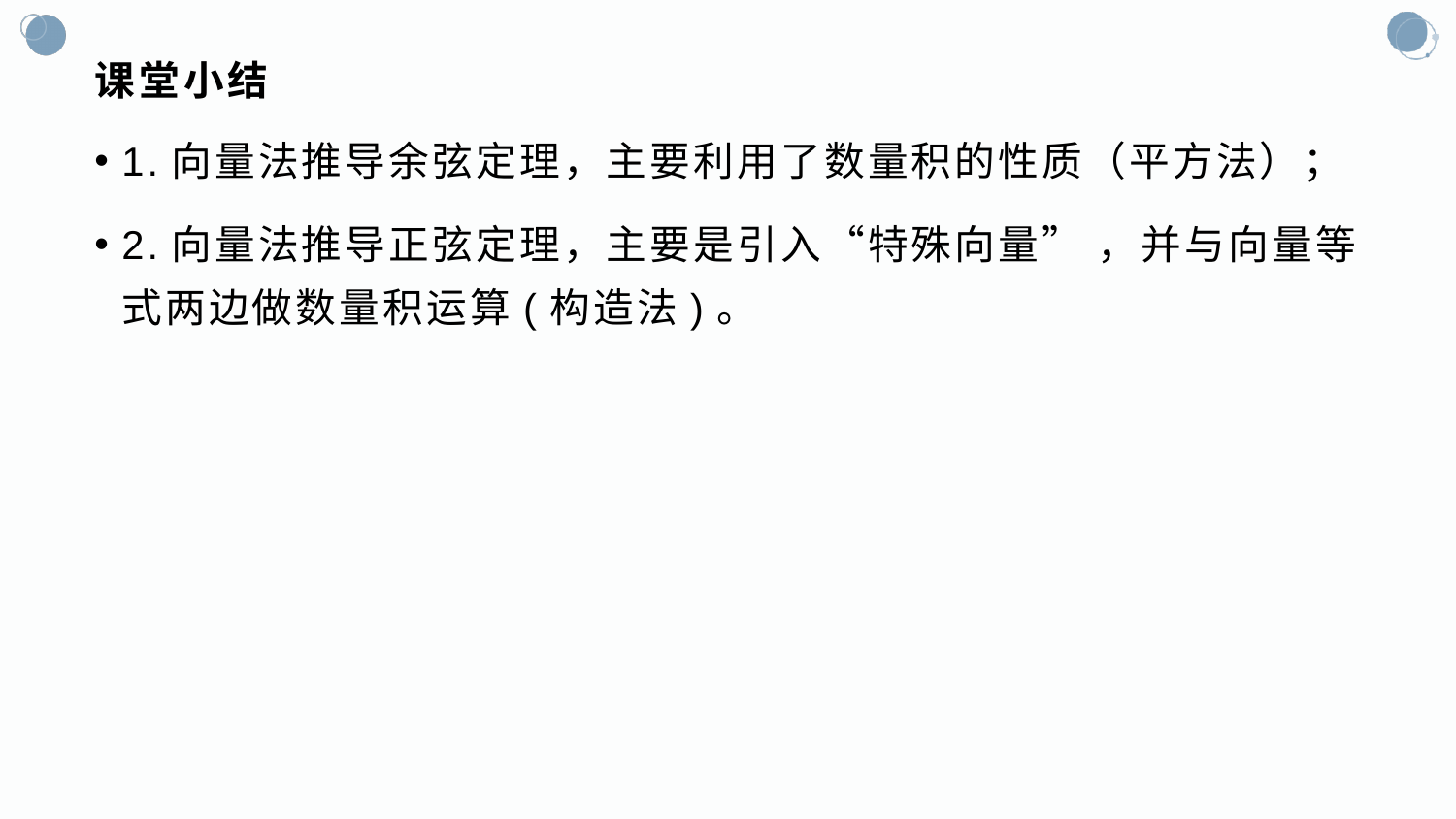

# 课堂小结
1.向量法推导余弦定理，主要利用了数量积的性质（平方法）；
2.向量法推导正弦定理，主要是引入“特殊向量” ，并与向量等式两边做数量积运算(构造法)。